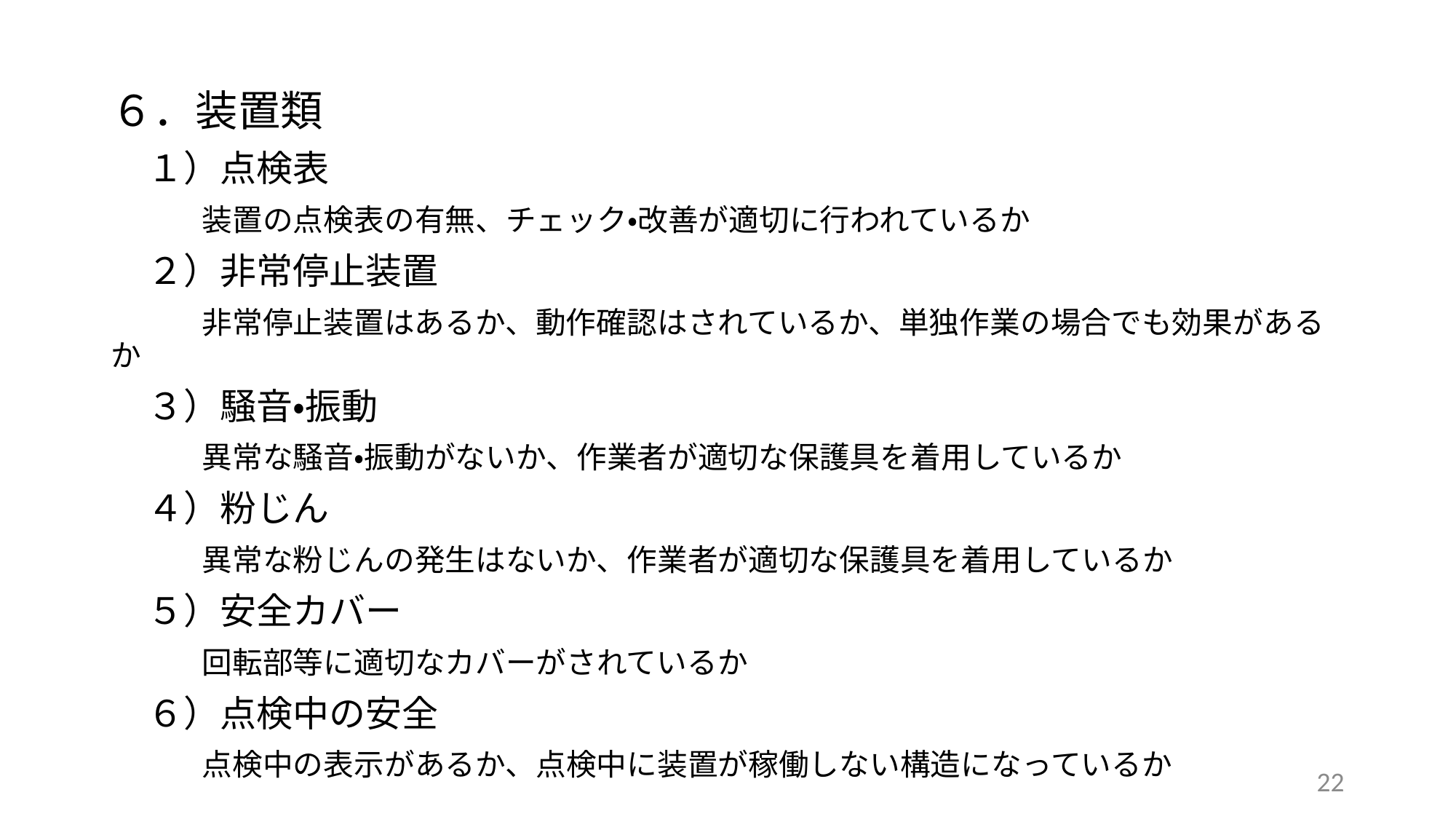

６．装置類
　１）点検表
　　　装置の点検表の有無、チェック・改善が適切に行われているか
　２）非常停止装置
　　　非常停止装置はあるか、動作確認はされているか、単独作業の場合でも効果があるか
　３）騒音・振動
　　　異常な騒音・振動がないか、作業者が適切な保護具を着用しているか
　４）粉じん
　　　異常な粉じんの発生はないか、作業者が適切な保護具を着用しているか
　５）安全カバー
　　　回転部等に適切なカバーがされているか
　６）点検中の安全
　　　点検中の表示があるか、点検中に装置が稼働しない構造になっているか
22